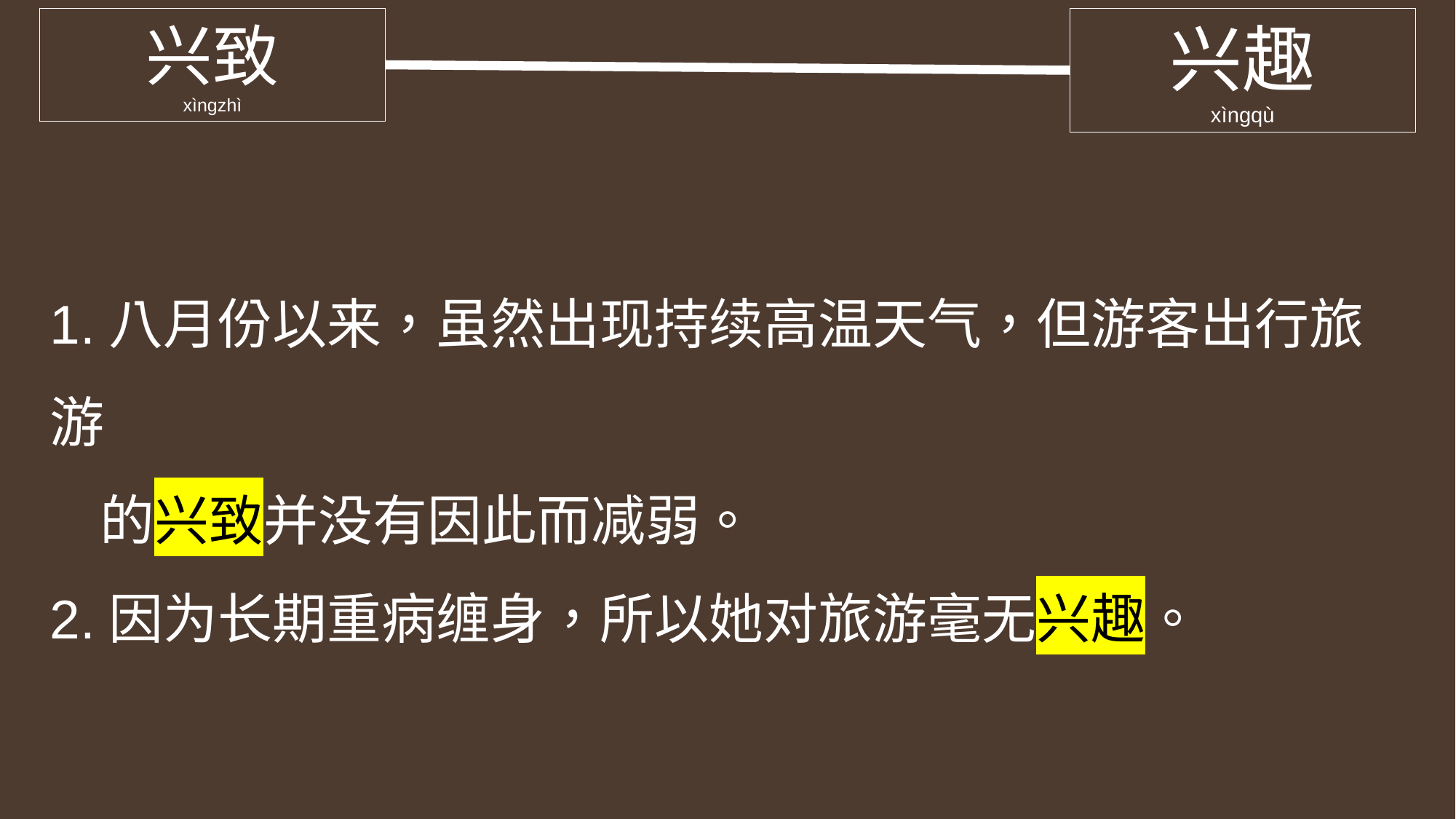

兴致
xìngzhì
兴趣
xìngqù
|  |
| --- |
1.八月份以来，虽然出现持续高温天气，但游客出行旅游
   的兴致并没有因此而减弱。
2.因为长期重病缠身，所以她对旅游毫无兴趣。